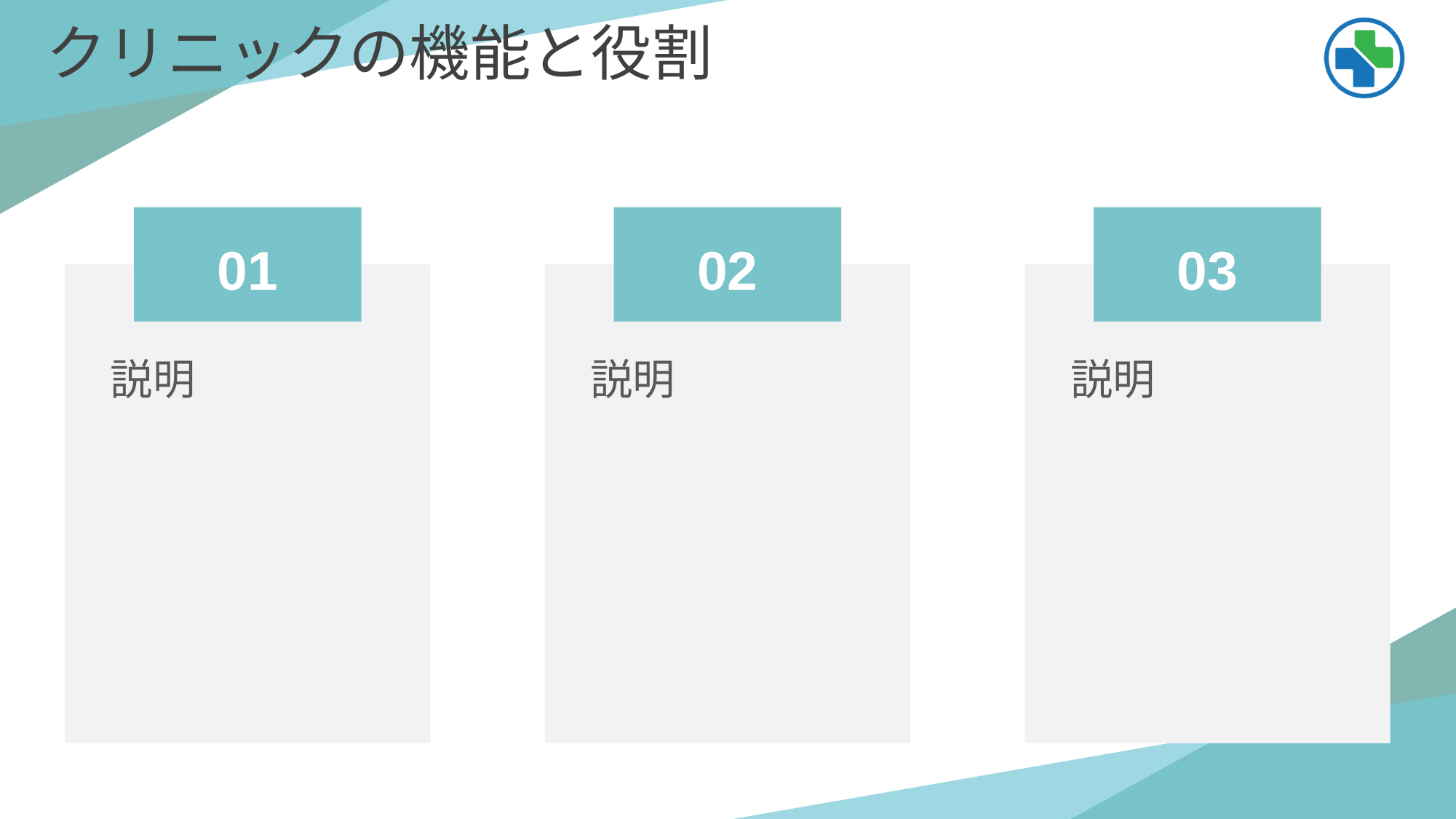

# クリニックの機能と役割
01
02
03

 説明
 説明
 説明